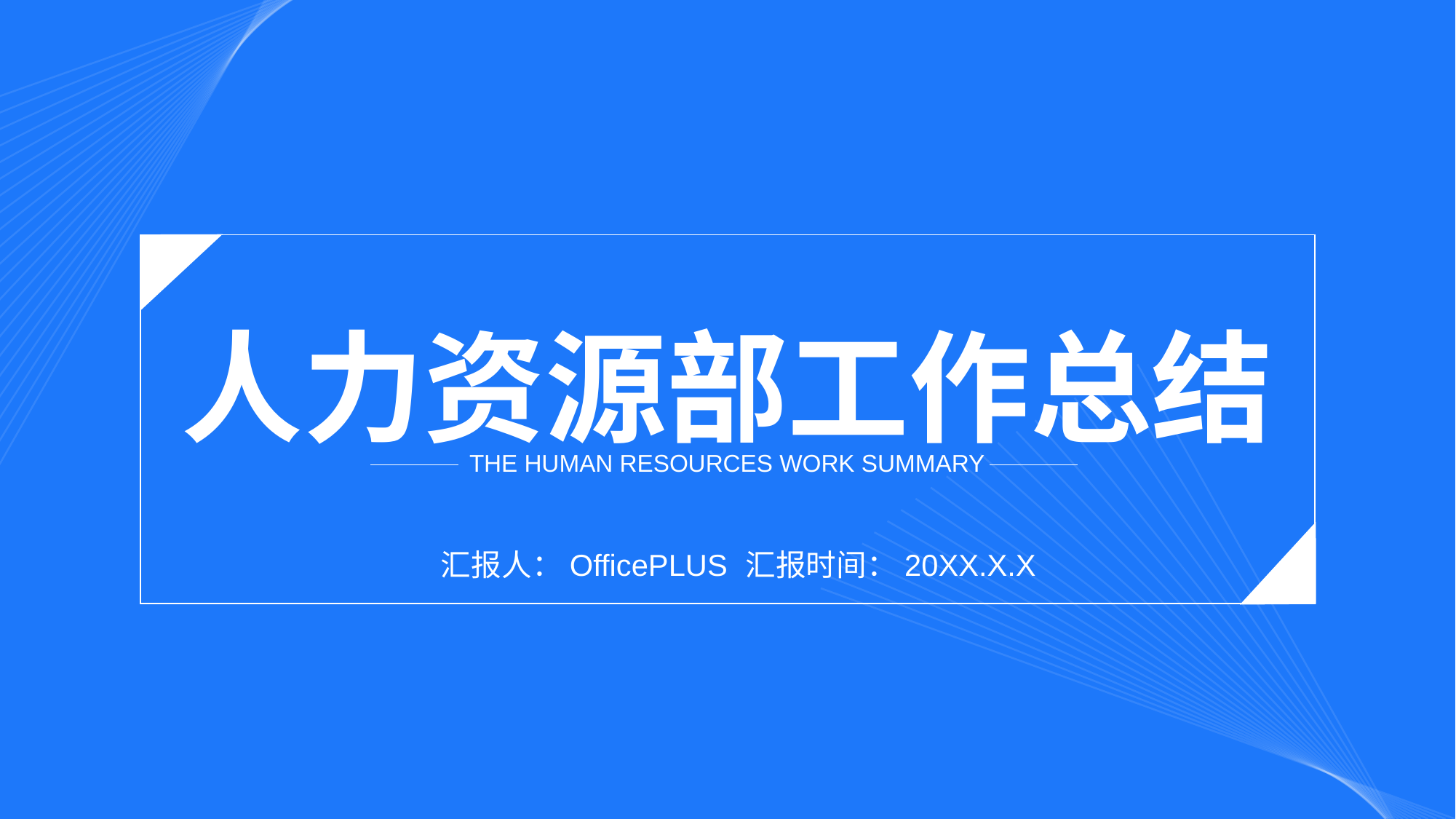

人力资源部工作总结
THE HUMAN RESOURCES WORK SUMMARY
汇报时间：20XX.X.X
汇报人：OfficePLUS